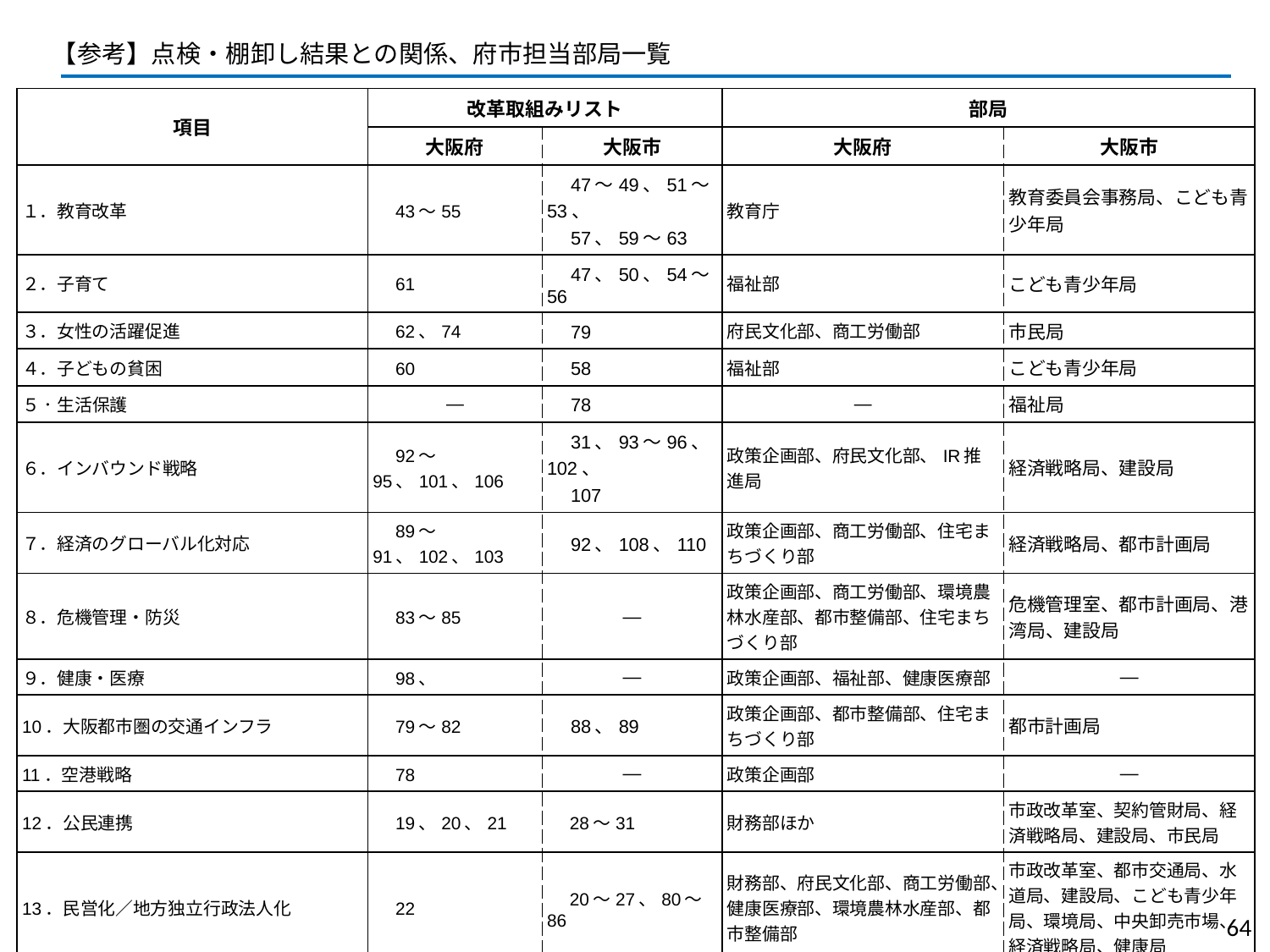

【参考】点検・棚卸し結果との関係、府市担当部局一覧
| 項目 | 改革取組みリスト |  | 部局 |  |
| --- | --- | --- | --- | --- |
|  | 大阪府 | 大阪市 | 大阪府 | 大阪市 |
| １．教育改革 | 43～55 | 47～49、51～53、 　57、59～63 | 教育庁 | 教育委員会事務局、こども青少年局 |
| ２．子育て | 61 | 47、50、54～56 | 福祉部 | こども青少年局 |
| ３．女性の活躍促進 | 62、74 | 79 | 府民文化部、商工労働部 | 市民局 |
| ４．子どもの貧困 | 60 | 58 | 福祉部 | こども青少年局 |
| ５．生活保護 | ― | 78 | ― | 福祉局 |
| ６．インバウンド戦略 | 92～95、101、106 | 31、93～96、102、 　107 | 政策企画部、府民文化部、IR推進局 | 経済戦略局、建設局 |
| ７．経済のグローバル化対応 | 89～91、102、103 | 92、108、110 | 政策企画部、商工労働部、住宅まちづくり部 | 経済戦略局、都市計画局 |
| ８．危機管理・防災 | 83～85 | ― | 政策企画部、商工労働部、環境農林水産部、都市整備部、住宅まちづくり部 | 危機管理室、都市計画局、港湾局、建設局 |
| ９．健康・医療 | 98、 | ― | 政策企画部、福祉部、健康医療部 | ― |
| 10．大阪都市圏の交通インフラ | 79～82 | 88、89 | 政策企画部、都市整備部、住宅まちづくり部 | 都市計画局 |
| 11．空港戦略 | 78 | ― | 政策企画部 | ― |
| 12．公民連携 | 19、20、21 | 28～31 | 財務部ほか | 市政改革室、契約管財局、経済戦略局、建設局、市民局 |
| 13．民営化／地方独立行政法人化 | 22 | 20～27、80～86 | 財務部、府民文化部、商工労働部、健康医療部、環境農林水産部、都市整備部 | 市政改革室、都市交通局、水道局、建設局、こども青少年局、環境局、中央卸売市場、経済戦略局、健康局 |
| 14．働き方改革 | 17 | 33 | 総務部 | 人事室、市政改革室、ICT戦略室 |
| 15．市町村連携 | 23、24 | ― | 総務部、財務部、都市整備部 | ― |
| 16．ICT活用 | 18 | 32 | 政策企画部、総務部 | ICT戦略室 |
| 17．大阪府市の連携 | 28～32、63～65、86、89～106、 | 34～38、75～77、 90、92～107 | 副首都推進局ほか | 副首都推進局ほか |
64